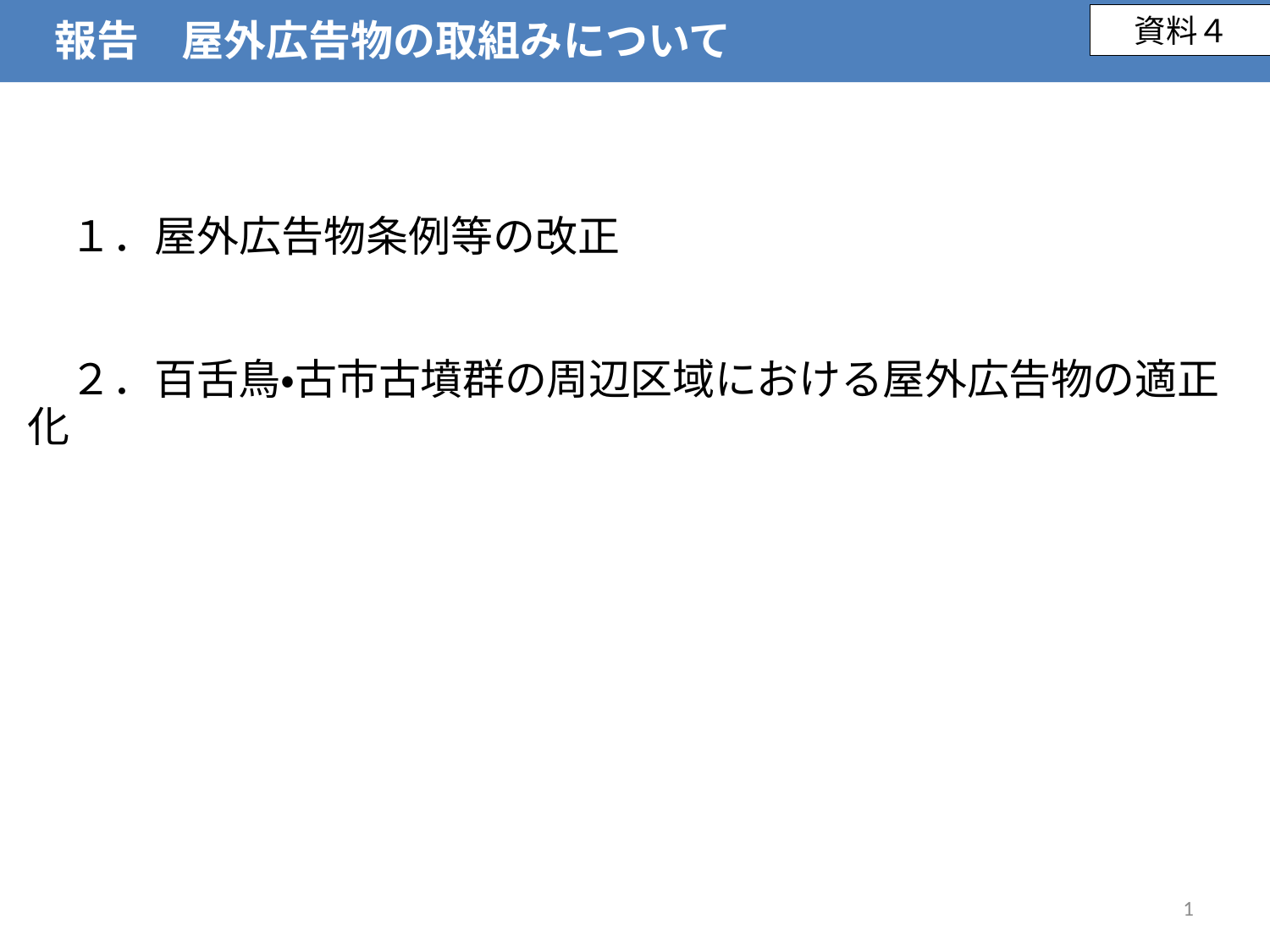

報告　屋外広告物の取組みについて
　資料４
# １．屋外広告物条例等の改正 　２．百舌鳥・古市古墳群の周辺区域における屋外広告物の適正化
1